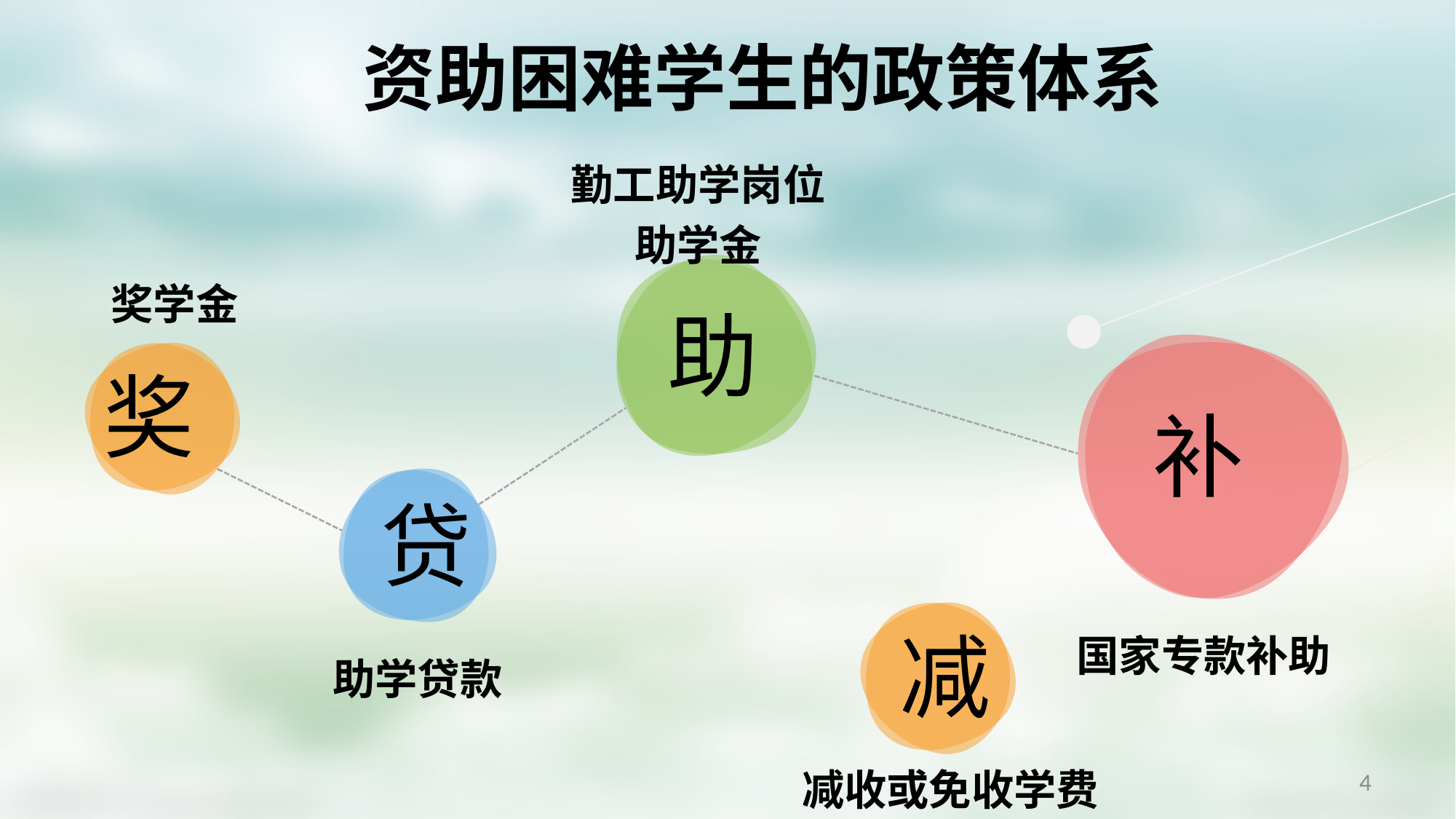

资助困难学生的政策体系
勤工助学岗位
助学金

奖学金
助

奖
补

贷

国家专款补助
减
助学贷款
减收或免收学费
4